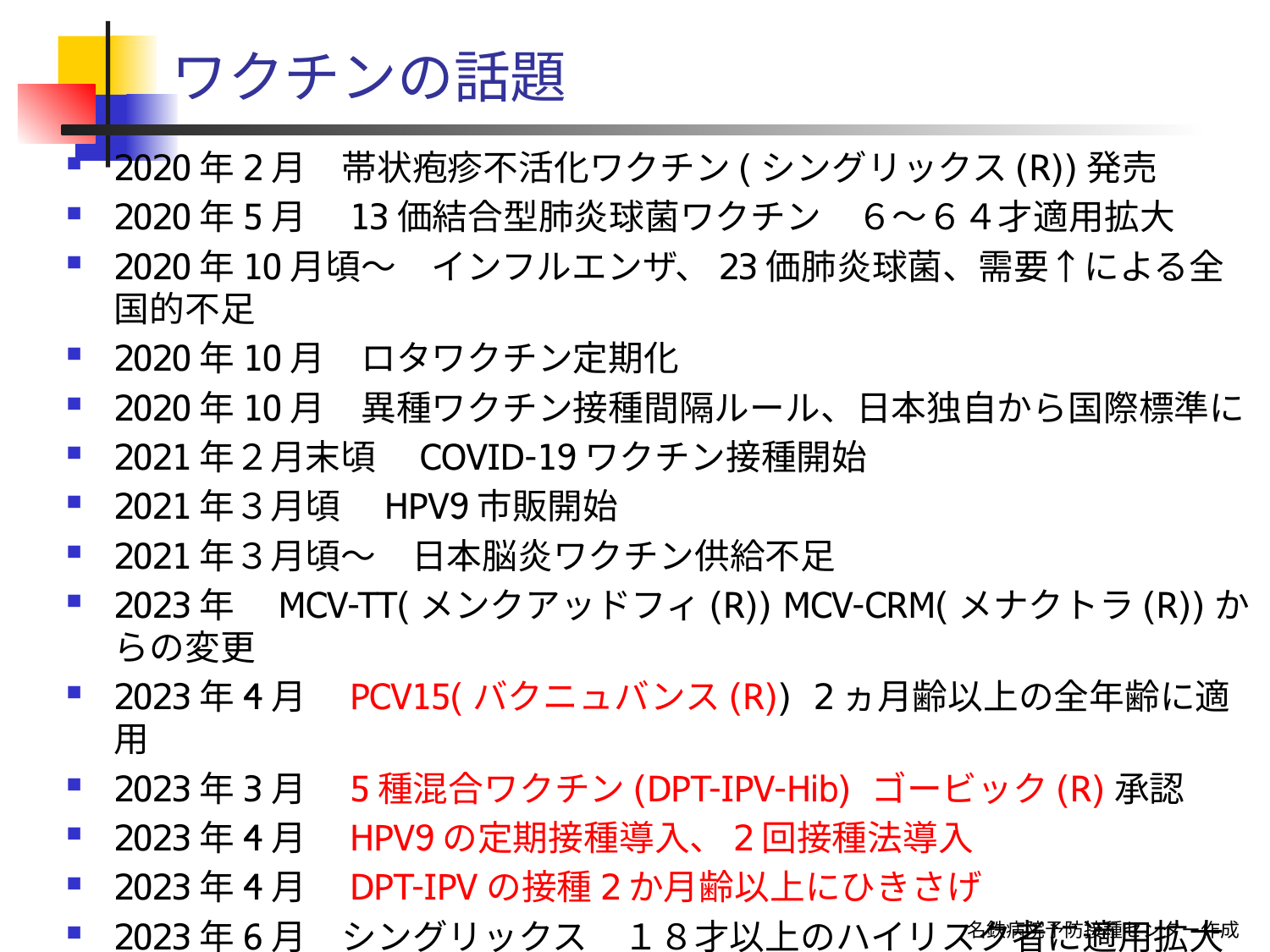

# ワクチンの話題
2020年2月　帯状疱疹不活化ワクチン(シングリックス(R))発売
2020年5月　13価結合型肺炎球菌ワクチン　６～６４才適用拡大
2020年10月頃～　インフルエンザ、23価肺炎球菌、需要↑による全国的不足
2020年10月　ロタワクチン定期化
2020年10月　異種ワクチン接種間隔ルール、日本独自から国際標準に
2021年２月末頃　COVID-19ワクチン接種開始
2021年３月頃　HPV9市販開始
2021年３月頃～　日本脳炎ワクチン供給不足
2023年　MCV-TT(メンクアッドフィ(R)) MCV-CRM(メナクトラ(R))からの変更
2023年4月　PCV15(バクニュバンス(R))  2ヵ月齢以上の全年齢に適用
2023年3月　5種混合ワクチン(DPT-IPV-Hib) ゴービック(R)承認
2023年4月　HPV9の定期接種導入、2回接種法導入
2023年4月　DPT-IPVの接種2か月齢以上にひきさげ
2023年6月　シングリックス　１８才以上のハイリスク者に適用拡大
2023年6月　アクトヒブ　2ヵ月齢以上jの全年齢に適用拡大
2023年9月　 5種混合ワクチン(DPT-IPV-Hib)　クイントバック(R)承認
名鉄病院予防接種センター作成